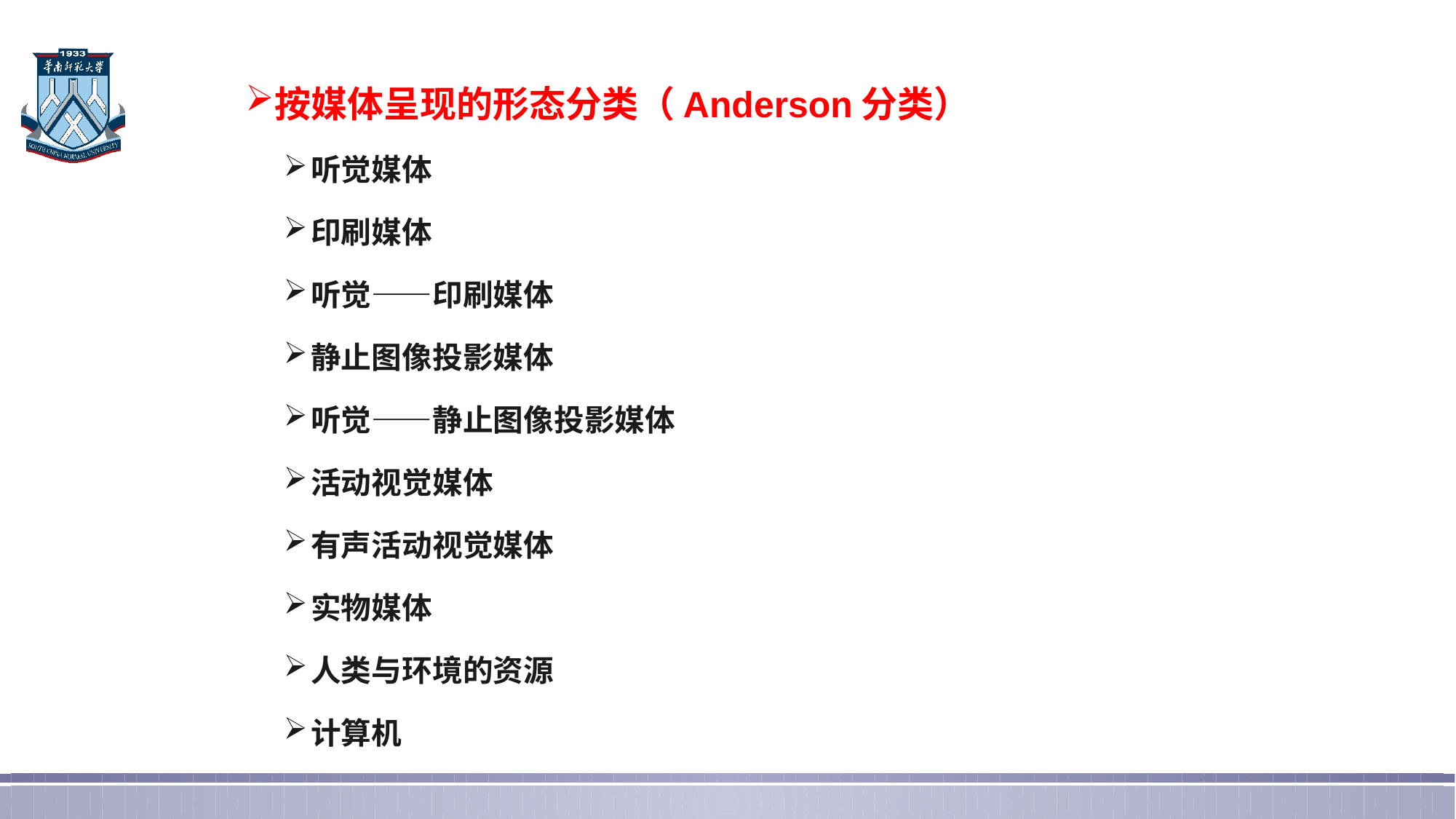

按媒体呈现的形态分类（Anderson分类）
听觉媒体
印刷媒体
听觉——印刷媒体
静止图像投影媒体
听觉——静止图像投影媒体
活动视觉媒体
有声活动视觉媒体
实物媒体
人类与环境的资源
计算机